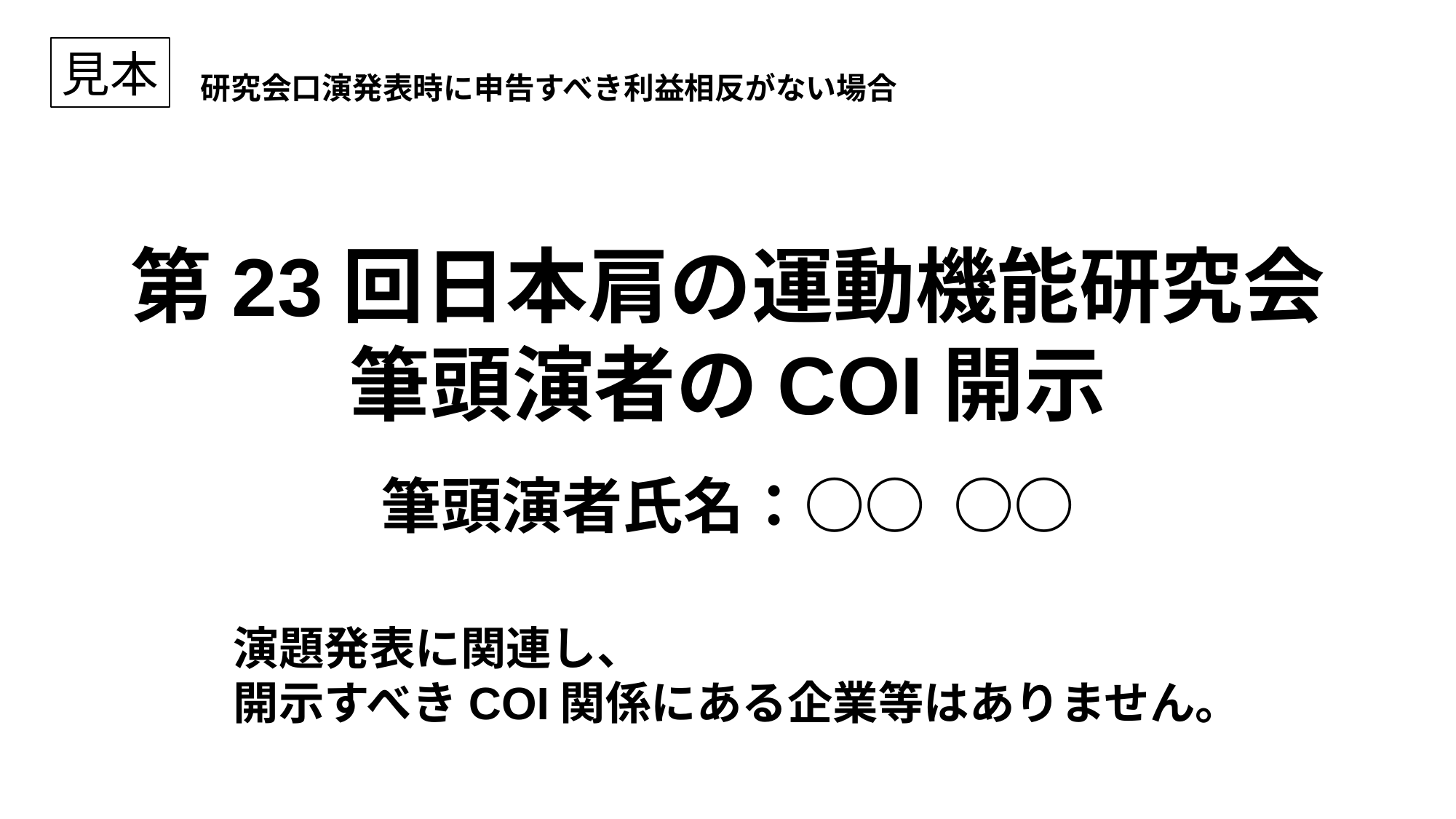

見本
研究会口演発表時に申告すべき利益相反がない場合
第23回日本肩の運動機能研究会
筆頭演者のCOI開示

筆頭演者氏名：○○  ○○
演題発表に関連し、
開示すべきCOI関係にある企業等はありません。